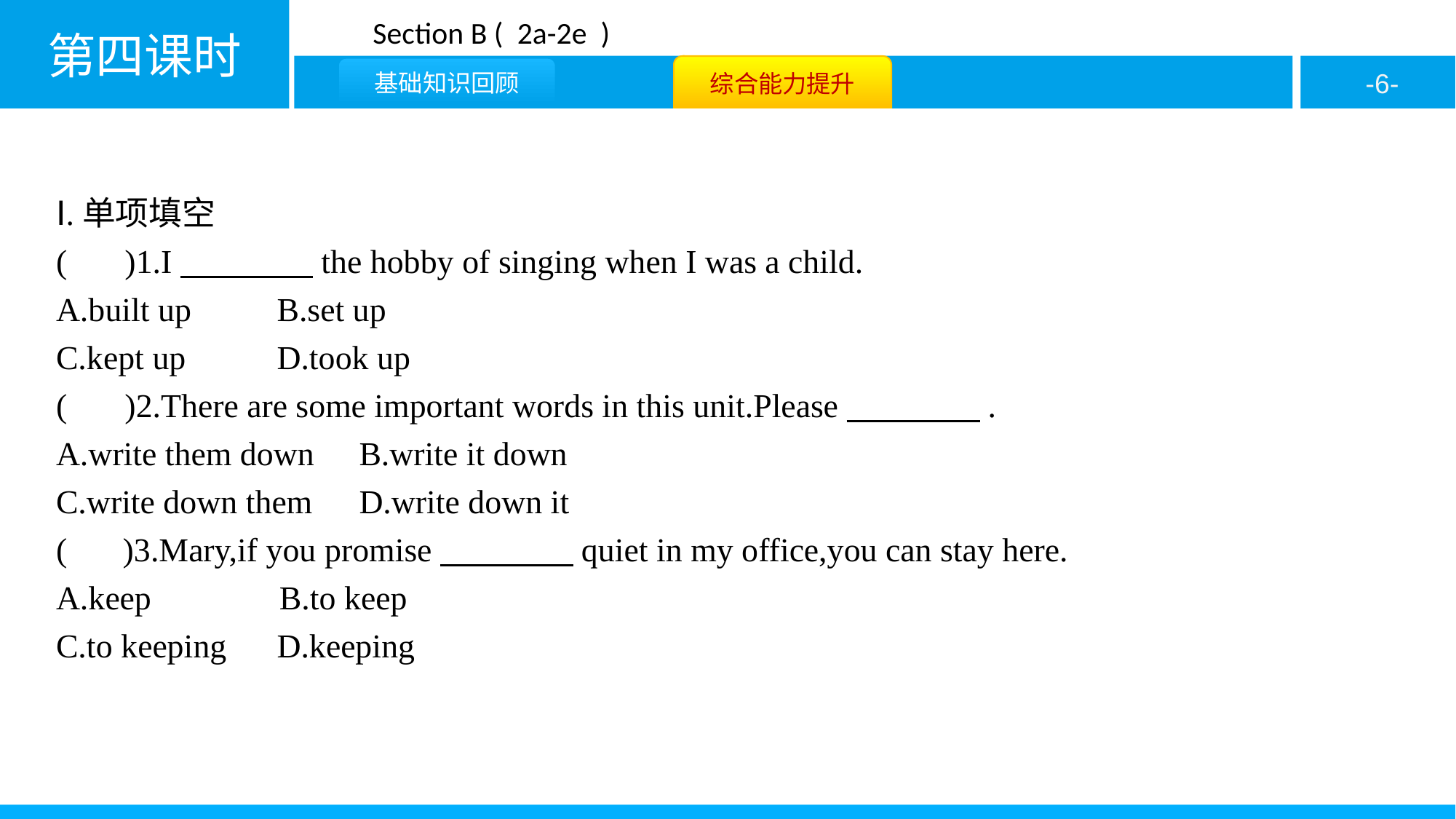

Ⅰ.单项填空
(  D  )1.I　　　　the hobby of singing when I was a child.
A.built up	B.set up
C.kept up	D.took up
(  A  )2.There are some important words in this unit.Please　　　　.
A.write them down	B.write it down
C.write down them	D.write down it
(  B  )3.Mary,if you promise　　　　quiet in my office,you can stay here.
A.keep	            B.to keep
C.to keeping	D.keeping